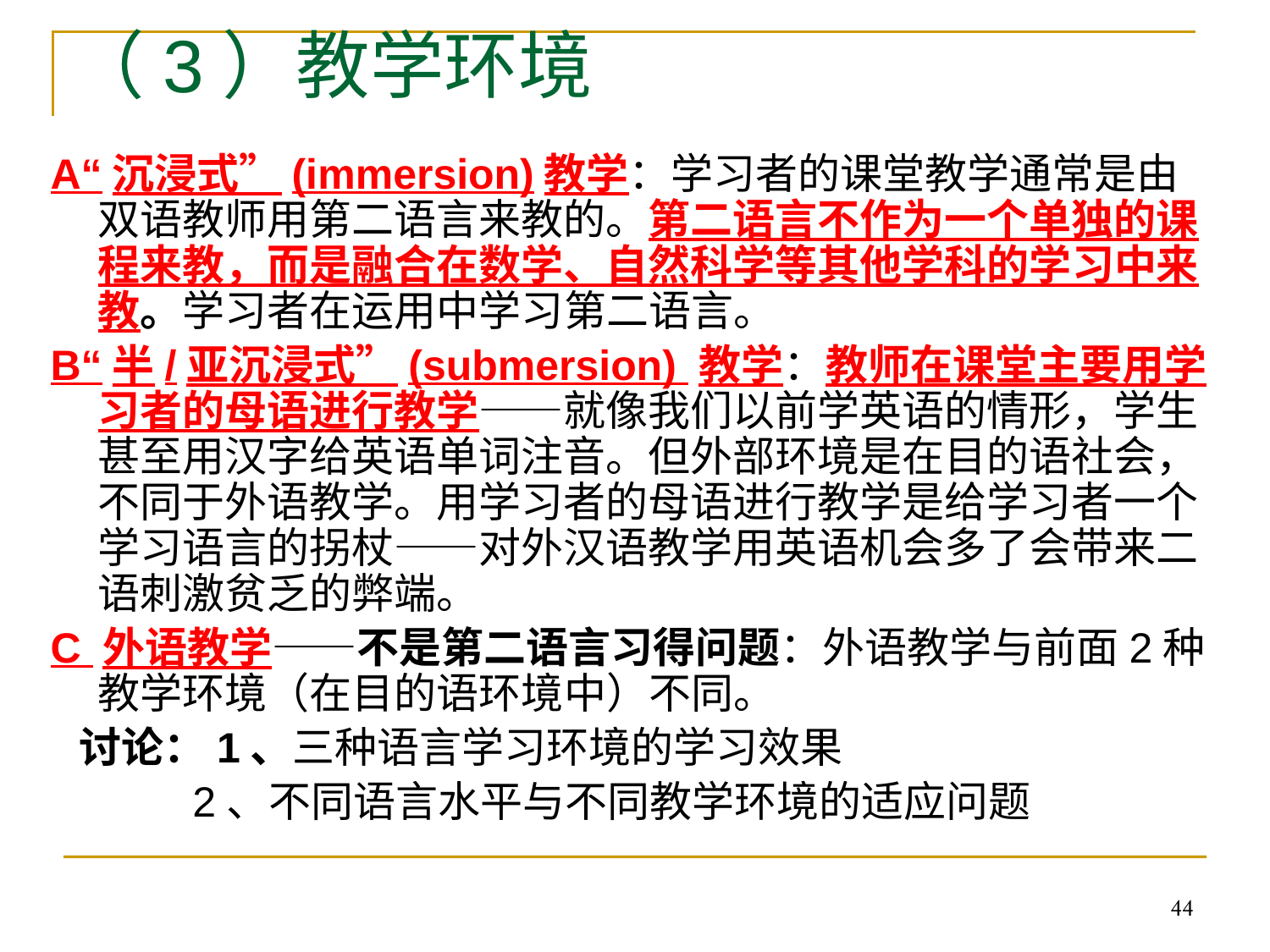

# （3）教学环境
A“沉浸式”(immersion)教学：学习者的课堂教学通常是由双语教师用第二语言来教的。第二语言不作为一个单独的课程来教，而是融合在数学、自然科学等其他学科的学习中来教。学习者在运用中学习第二语言。
B“半/亚沉浸式”(submersion) 教学：教师在课堂主要用学习者的母语进行教学——就像我们以前学英语的情形，学生甚至用汉字给英语单词注音。但外部环境是在目的语社会，不同于外语教学。用学习者的母语进行教学是给学习者一个学习语言的拐杖——对外汉语教学用英语机会多了会带来二语刺激贫乏的弊端。
C 外语教学——不是第二语言习得问题：外语教学与前面2种教学环境（在目的语环境中）不同。
  讨论：1、三种语言学习环境的学习效果
            2、不同语言水平与不同教学环境的适应问题
44